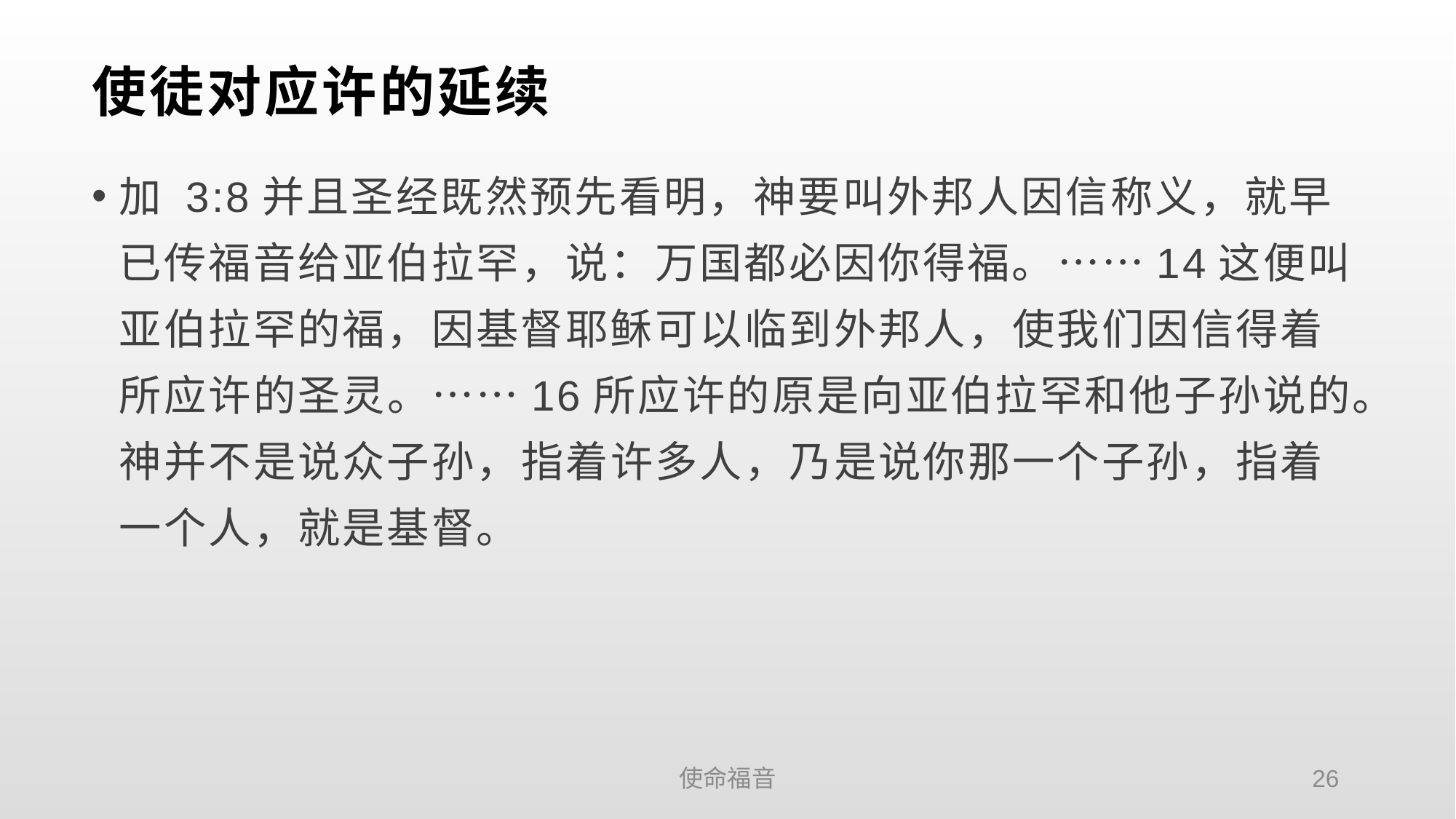

# 使徒对应许的延续
加 3:8并且圣经既然预先看明，神要叫外邦人因信称义，就早已传福音给亚伯拉罕，说：万国都必因你得福。……14这便叫亚伯拉罕的福，因基督耶稣可以临到外邦人，使我们因信得着所应许的圣灵。……16所应许的原是向亚伯拉罕和他子孙说的。神并不是说众子孙，指着许多人，乃是说你那一个子孙，指着一个人，就是基督。

使命福音
26